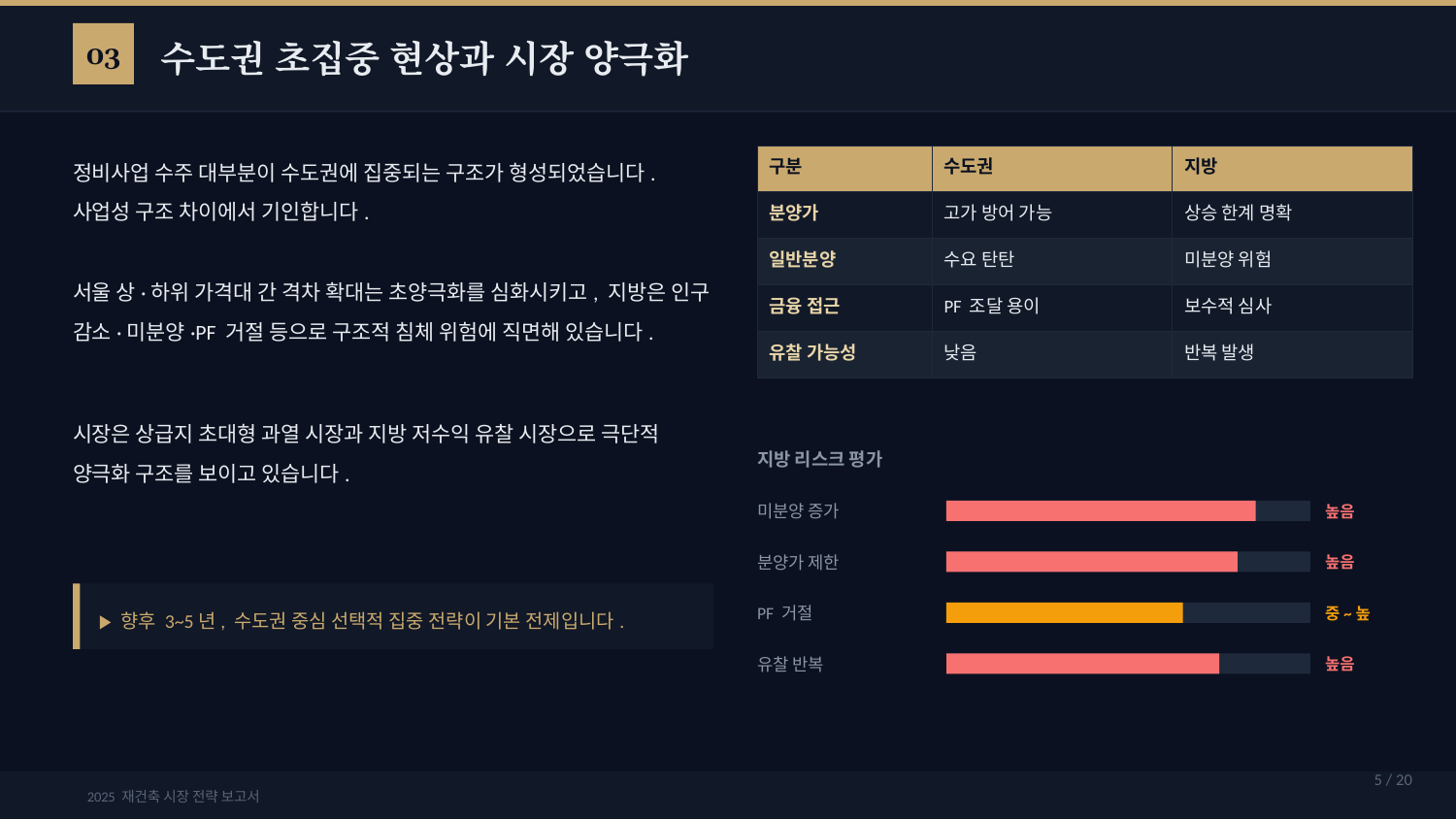

수도권 초집중 현상과 시장 양극화

03

정비사업 수주 대부분이 수도권에 집중되는 구조가 형성되었습니다. 사업성 구조 차이에서 기인합니다.
| 구분 | 수도권 | 지방 |
| --- | --- | --- |
| 분양가 | 고가 방어 가능 | 상승 한계 명확 |
| 일반분양 | 수요 탄탄 | 미분양 위험 |
| 금융 접근 | PF 조달 용이 | 보수적 심사 |
| 유찰 가능성 | 낮음 | 반복 발생 |
서울 상·하위 가격대 간 격차 확대는 초양극화를 심화시키고, 지방은 인구 감소·미분양·PF 거절 등으로 구조적 침체 위험에 직면해 있습니다.
시장은 상급지 초대형 과열 시장과 지방 저수익 유찰 시장으로 극단적 양극화 구조를 보이고 있습니다.
지방 리스크 평가
미분양 증가
높음

분양가 제한
높음

▶ 향후 3~5년, 수도권 중심 선택적 집중 전략이 기본 전제입니다.
PF 거절
중~높

유찰 반복
높음

5 / 20

2025 재건축 시장 전략 보고서